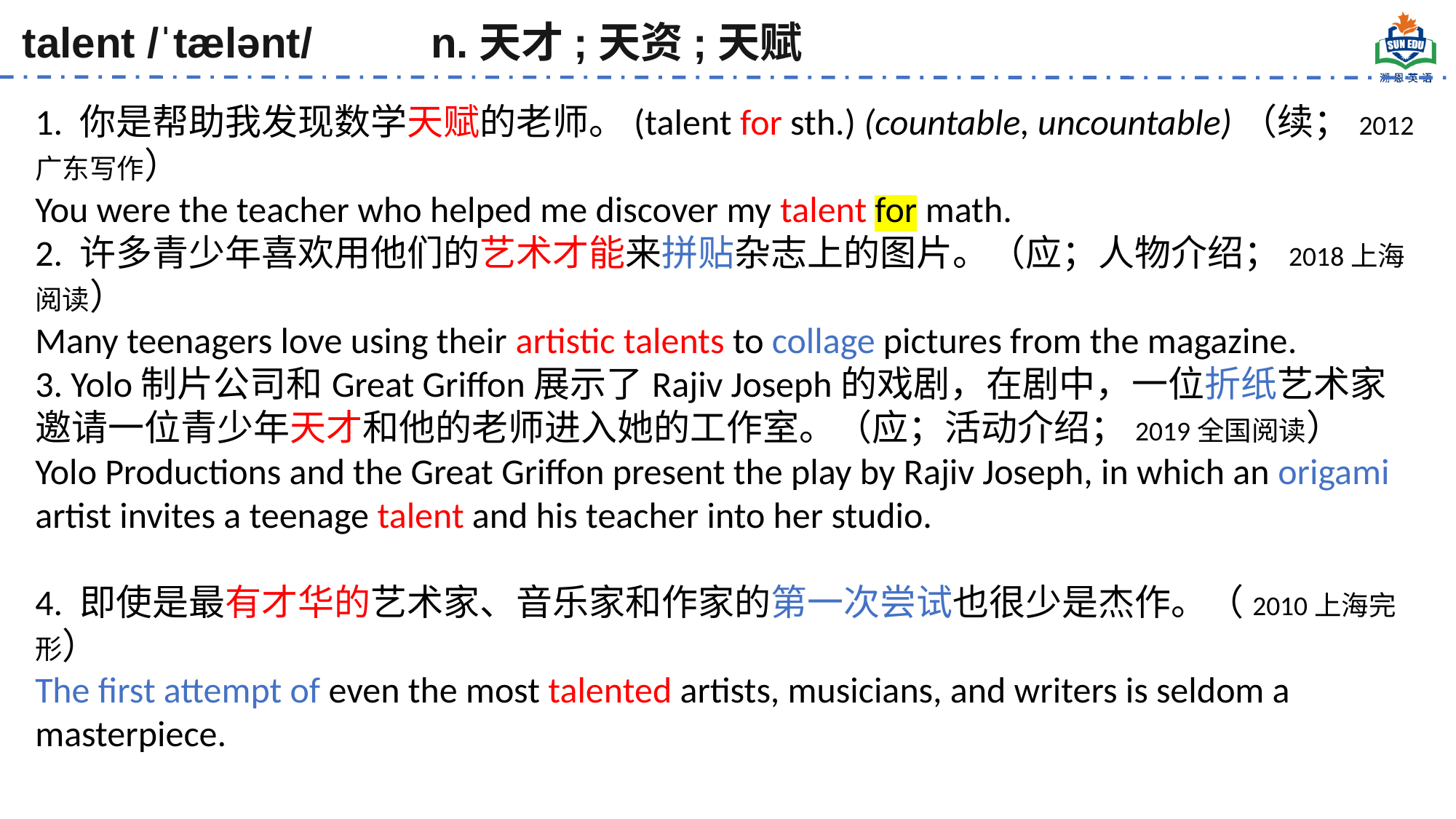

talent /ˈtælənt/          n.天才;天资;天赋
1. 你是帮助我发现数学天赋的老师。(talent for sth.) (countable, uncountable)（续；2012广东写作）
You were the teacher who helped me discover my talent for math.
2. 许多青少年喜欢用他们的艺术才能来拼贴杂志上的图片。（应；人物介绍；2018上海阅读）
Many teenagers love using their artistic talents to collage pictures from the magazine.
3. Yolo制片公司和Great Griffon展示了Rajiv Joseph的戏剧，在剧中，一位折纸艺术家邀请一位青少年天才和他的老师进入她的工作室。（应；活动介绍；2019全国阅读）
Yolo Productions and the Great Griffon present the play by Rajiv Joseph, in which an origami artist invites a teenage talent and his teacher into her studio.

4. 即使是最有才华的艺术家、音乐家和作家的第一次尝试也很少是杰作。（2010上海完形）
The first attempt of even the most talented artists, musicians, and writers is seldom a masterpiece.